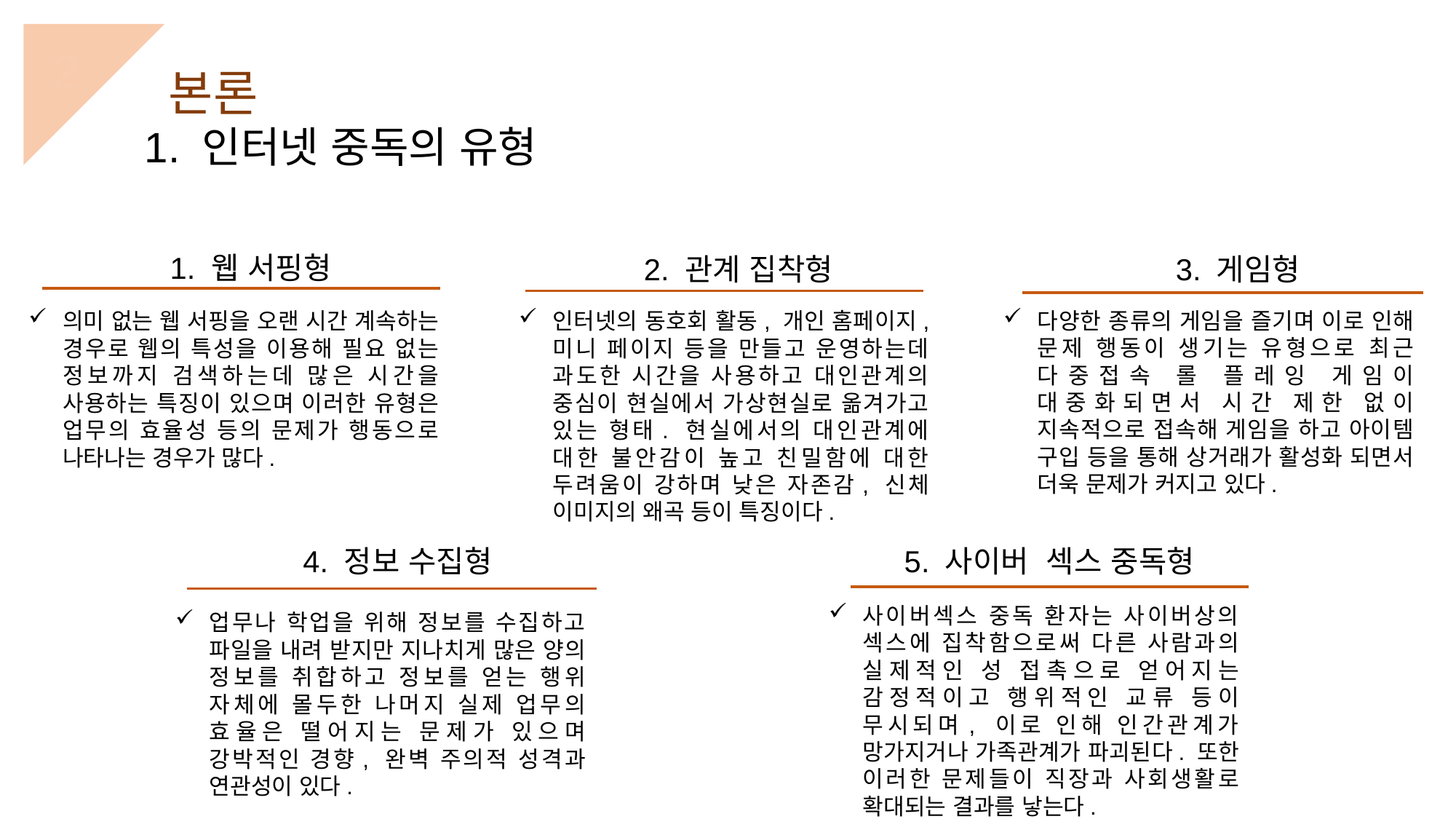

2
본론
1. 인터넷 중독의 유형
1. 웹 서핑형
2. 관계 집착형
3. 게임형
다양한 종류의 게임을 즐기며 이로 인해 문제 행동이 생기는 유형으로 최근 다중접속 롤 플레잉 게임이 대중화되면서 시간 제한 없이 지속적으로 접속해 게임을 하고 아이템 구입 등을 통해 상거래가 활성화 되면서 더욱 문제가 커지고 있다.
의미 없는 웹 서핑을 오랜 시간 계속하는 경우로 웹의 특성을 이용해 필요 없는 정보까지 검색하는데 많은 시간을 사용하는 특징이 있으며 이러한 유형은 업무의 효율성 등의 문제가 행동으로 나타나는 경우가 많다.
인터넷의 동호회 활동, 개인 홈페이지, 미니 페이지 등을 만들고 운영하는데 과도한 시간을 사용하고 대인관계의 중심이 현실에서 가상현실로 옮겨가고 있는 형태. 현실에서의 대인관계에 대한 불안감이 높고 친밀함에 대한 두려움이 강하며 낮은 자존감, 신체 이미지의 왜곡 등이 특징이다.
4. 정보 수집형
5. 사이버  섹스 중독형

업무나 학업을 위해 정보를 수집하고 파일을 내려 받지만 지나치게 많은 양의 정보를 취합하고 정보를 얻는 행위 자체에 몰두한 나머지 실제 업무의 효율은 떨어지는 문제가 있으며 강박적인 경향, 완벽 주의적 성격과 연관성이 있다.
사이버섹스 중독 환자는 사이버상의 섹스에 집착함으로써 다른 사람과의 실제적인 성 접촉으로 얻어지는 감정적이고 행위적인 교류 등이 무시되며, 이로 인해 인간관계가 망가지거나 가족관계가 파괴된다. 또한 이러한 문제들이 직장과 사회생활로 확대되는 결과를 낳는다.